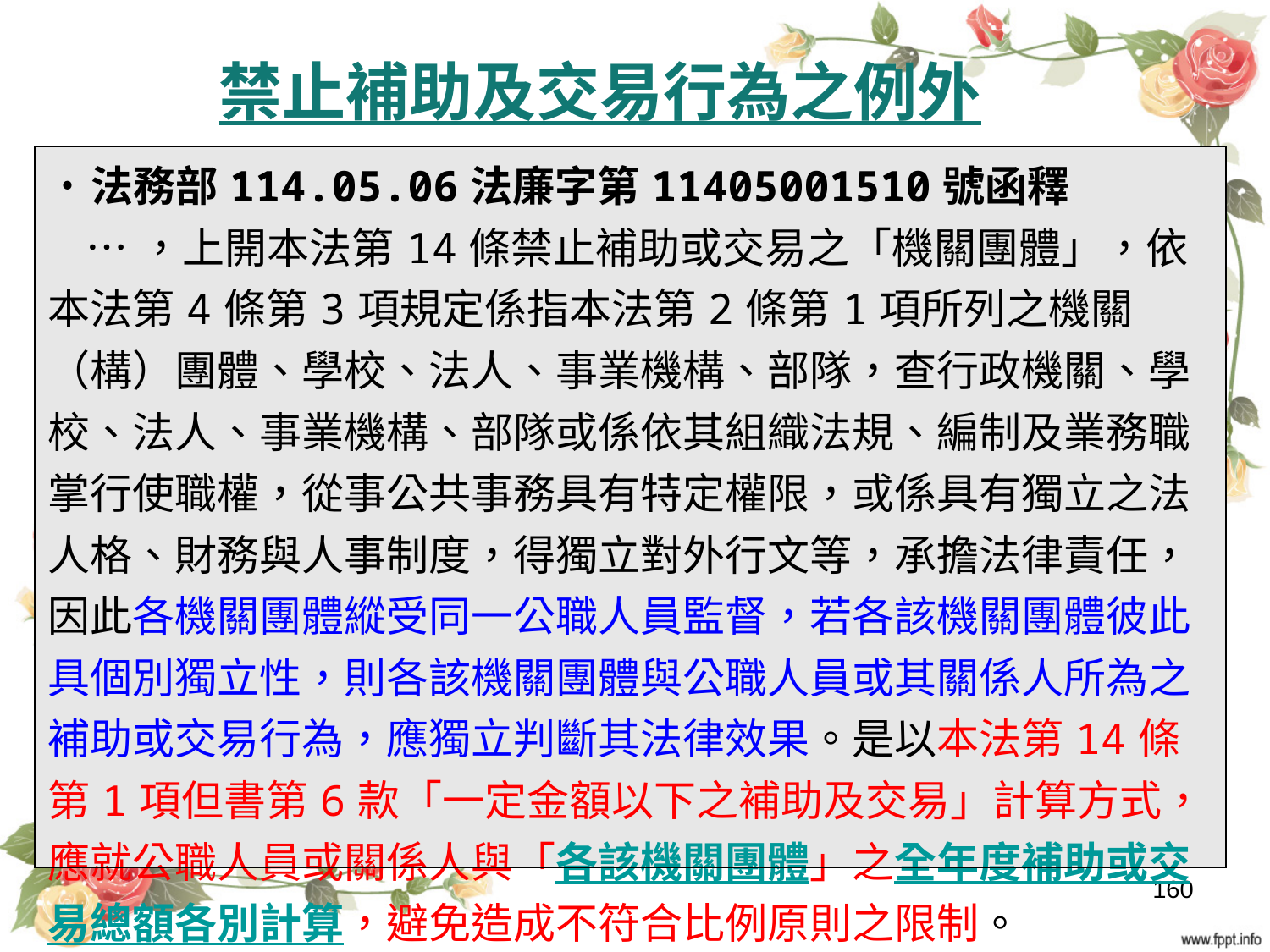

禁止補助及交易行為之例外
| ˙法務部114.05.06法廉字第11405001510號函釋 …，上開本法第14條禁止補助或交易之「機關團體」，依 本法第4條第3項規定係指本法第2條第1項所列之機關（構）團體、學校、法人、事業機構、部隊，查行政機關、學校、法人、事業機構、部隊或係依其組織法規、編制及業務職掌行使職權，從事公共事務具有特定權限，或係具有獨立之法人格、財務與人事制度，得獨立對外行文等，承擔法律責任，因此各機關團體縱受同一公職人員監督，若各該機關團體彼此具個別獨立性，則各該機關團體與公職人員或其關係人所為之補助或交易行為，應獨立判斷其法律效果。是以本法第14條第1項但書第6款「一定金額以下之補助及交易」計算方式，應就公職人員或關係人與「各該機關團體」之全年度補助或交易總額各別計算，避免造成不符合比例原則之限制。 |
| --- |
160